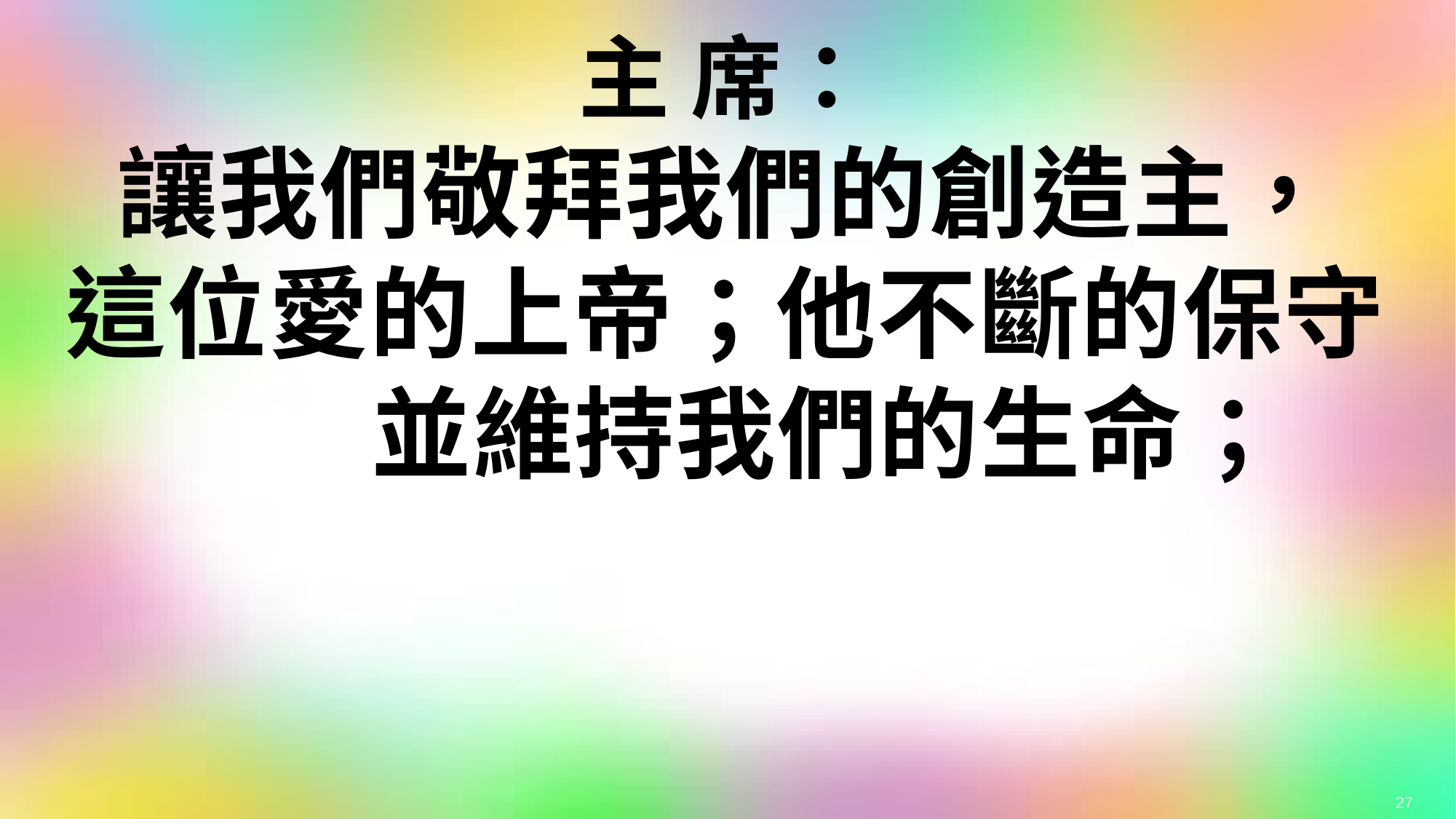

主 席：
讓我們敬拜我們的創造主，
這位愛的上帝；他不斷的保守並維持我們的生命；
27